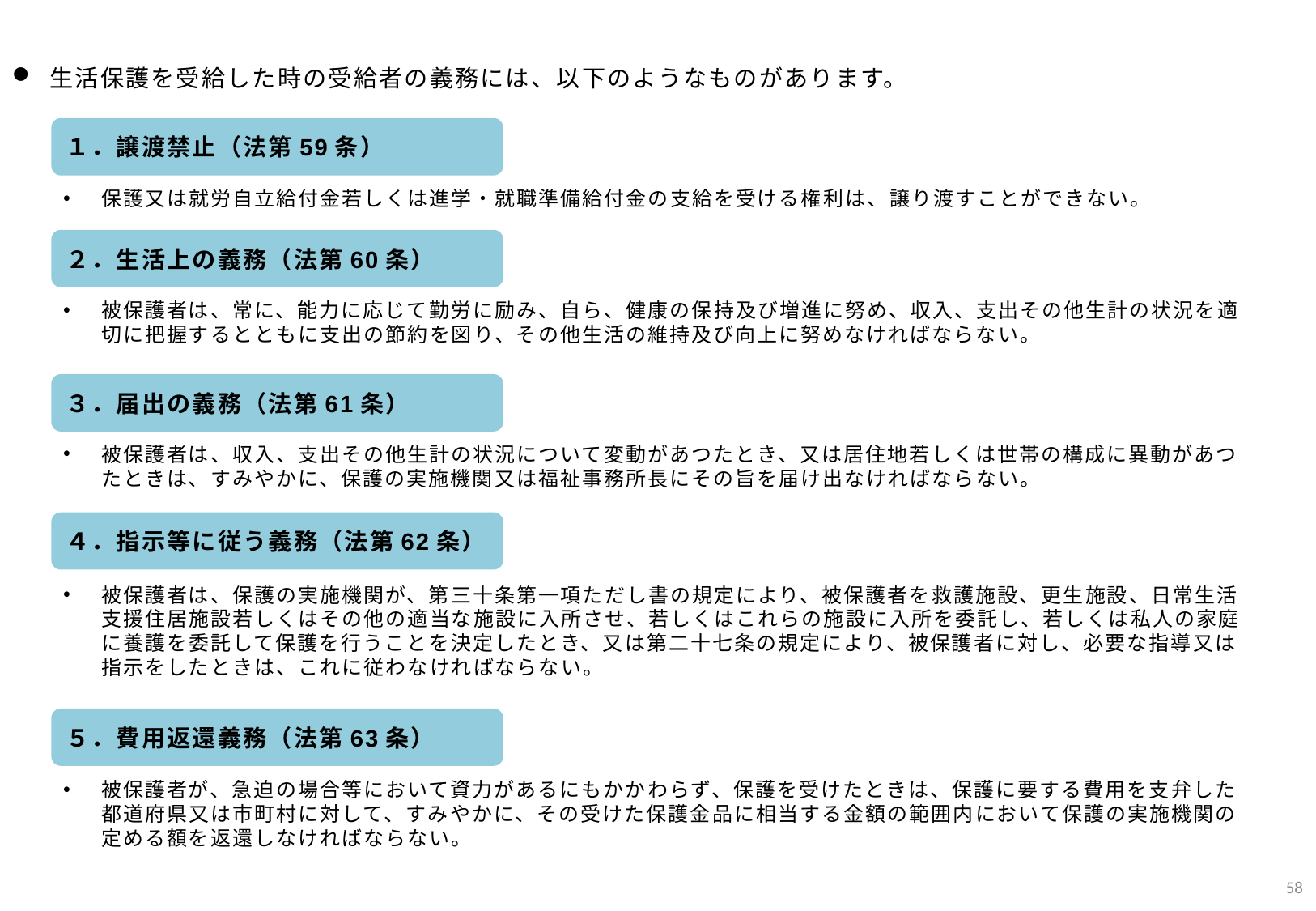

生活保護を受給した時の受給者の義務には、以下のようなものがあります。
１．譲渡禁止（法第59条）
保護又は就労自立給付金若しくは進学・就職準備給付金の支給を受ける権利は、譲り渡すことができない。
２．生活上の義務（法第60条）
被保護者は、常に、能力に応じて勤労に励み、自ら、健康の保持及び増進に努め、収入、支出その他生計の状況を適切に把握するとともに支出の節約を図り、その他生活の維持及び向上に努めなければならない。
３．届出の義務（法第61条）
被保護者は、収入、支出その他生計の状況について変動があつたとき、又は居住地若しくは世帯の構成に異動があつたときは、すみやかに、保護の実施機関又は福祉事務所長にその旨を届け出なければならない。
４．指示等に従う義務（法第62条）
被保護者は、保護の実施機関が、第三十条第一項ただし書の規定により、被保護者を救護施設、更生施設、日常生活支援住居施設若しくはその他の適当な施設に入所させ、若しくはこれらの施設に入所を委託し、若しくは私人の家庭に養護を委託して保護を行うことを決定したとき、又は第二十七条の規定により、被保護者に対し、必要な指導又は指示をしたときは、これに従わなければならない。
５．費用返還義務（法第63条）
被保護者が、急迫の場合等において資力があるにもかかわらず、保護を受けたときは、保護に要する費用を支弁した都道府県又は市町村に対して、すみやかに、その受けた保護金品に相当する金額の範囲内において保護の実施機関の定める額を返還しなければならない。
58